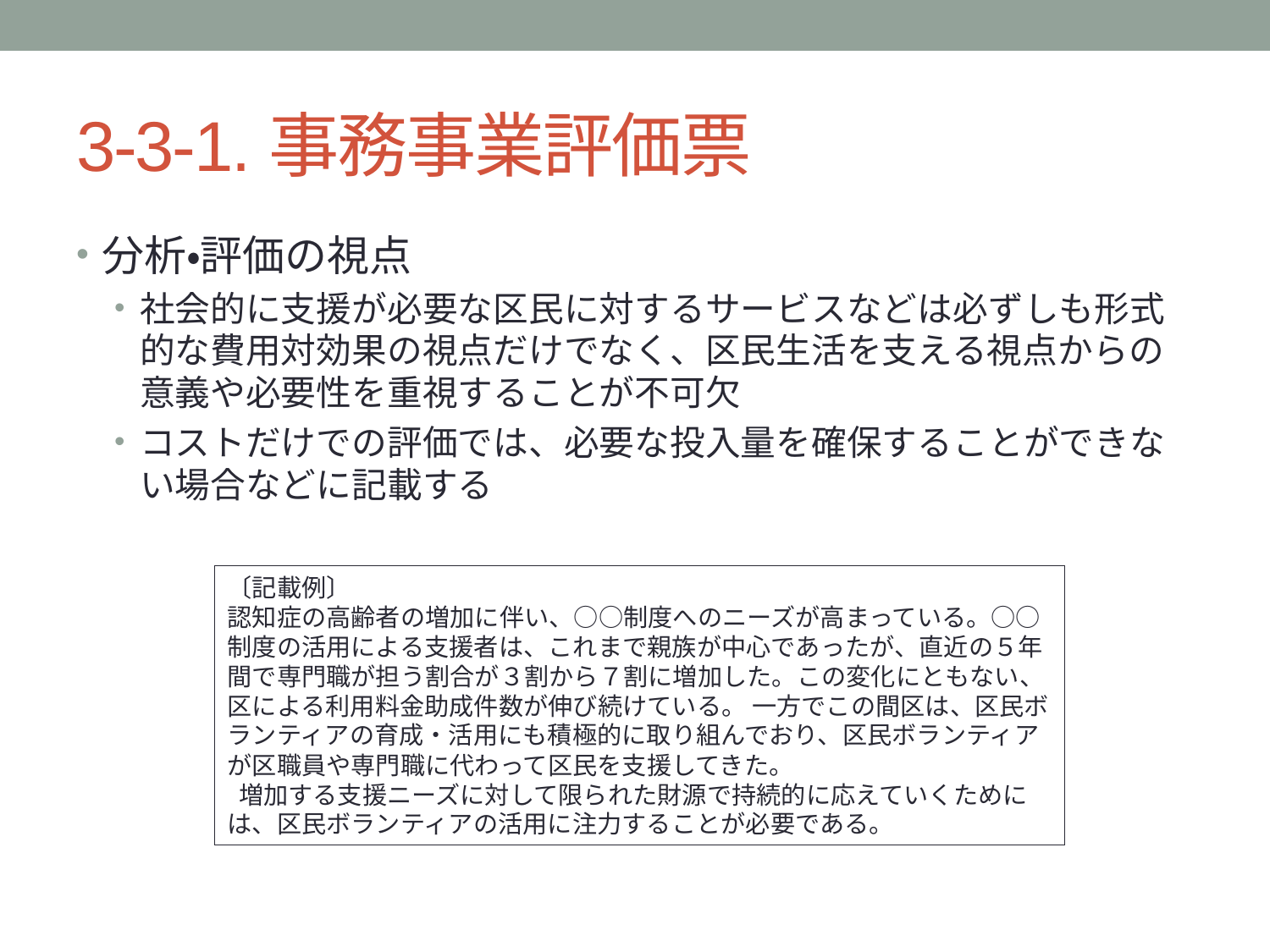

# 3-3-1.事務事業評価票
分析・評価の視点
社会的に支援が必要な区民に対するサービスなどは必ずしも形式的な費用対効果の視点だけでなく、区民生活を支える視点からの意義や必要性を重視することが不可欠
コストだけでの評価では、必要な投入量を確保することができない場合などに記載する

〔記載例〕
認知症の高齢者の増加に伴い、○○制度へのニーズが高まっている。○○制度の活用による支援者は、これまで親族が中心であったが、直近の５年間で専門職が担う割合が３割から７割に増加した。この変化にともない、区による利用料金助成件数が伸び続けている。 一方でこの間区は、区民ボランティアの育成・活用にも積極的に取り組んでおり、区民ボランティアが区職員や専門職に代わって区民を支援してきた。
 増加する支援ニーズに対して限られた財源で持続的に応えていくためには、区民ボランティアの活用に注力することが必要である。